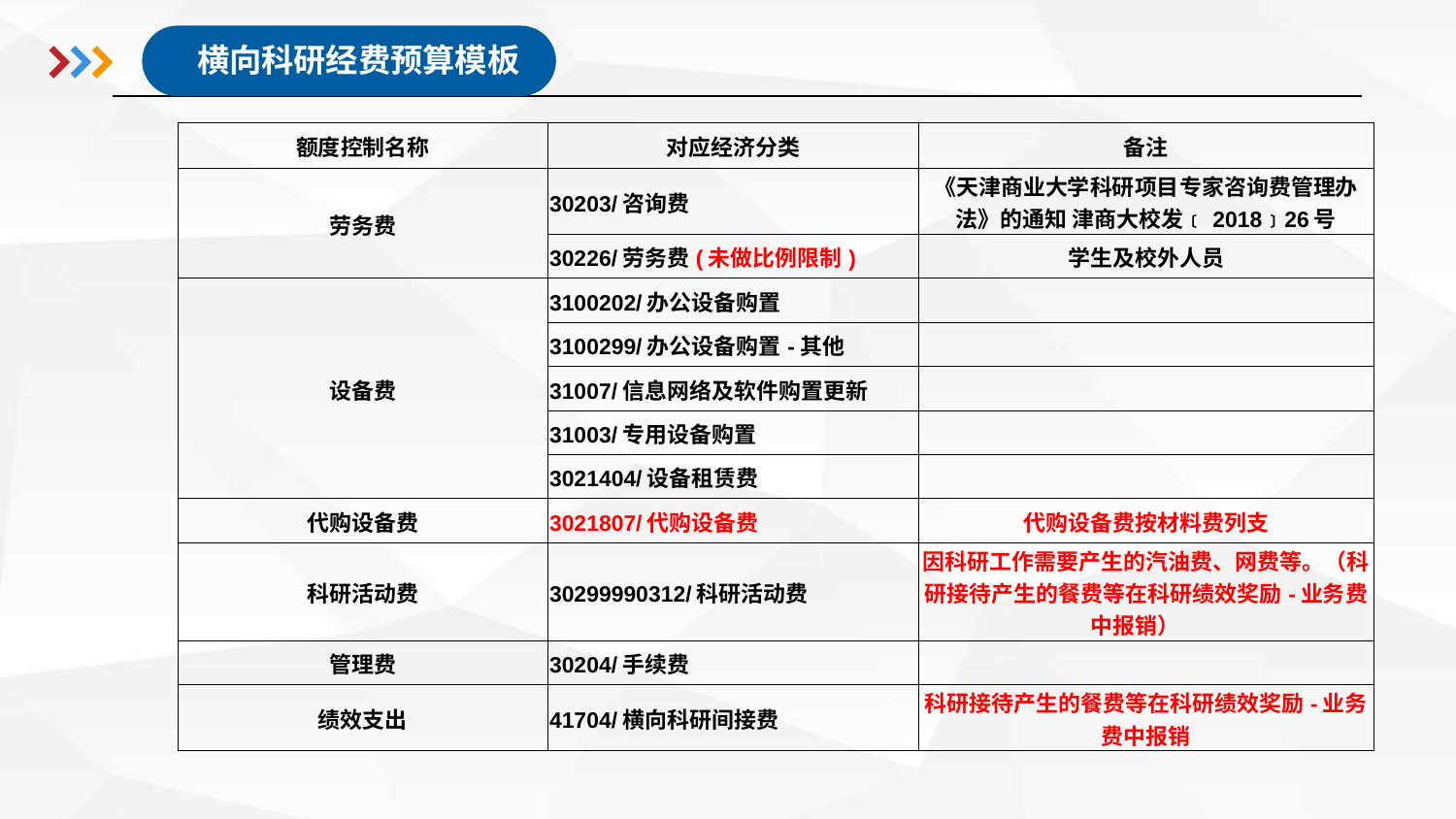

横向科研经费预算模板

| 额度控制名称 | 对应经济分类 | 备注 |
| --- | --- | --- |
| 劳务费 | 30203/咨询费 | 《天津商业大学科研项目专家咨询费管理办法》的通知 津商大校发﹝2018﹞26号 |
|  | 30226/劳务费(未做比例限制) | 学生及校外人员 |
| 设备费 | 3100202/办公设备购置 |  |
|  | 3100299/办公设备购置-其他 |  |
|  | 31007/信息网络及软件购置更新 |  |
|  | 31003/专用设备购置 |  |
|  | 3021404/设备租赁费 |  |
| 代购设备费 | 3021807/代购设备费 | 代购设备费按材料费列支 |
| 科研活动费 | 30299990312/科研活动费 | 因科研工作需要产生的汽油费、网费等。（科研接待产生的餐费等在科研绩效奖励-业务费中报销） |
| 管理费 | 30204/手续费 |  |
| 绩效支出 | 41704/横向科研间接费 | 科研接待产生的餐费等在科研绩效奖励-业务费中报销 |